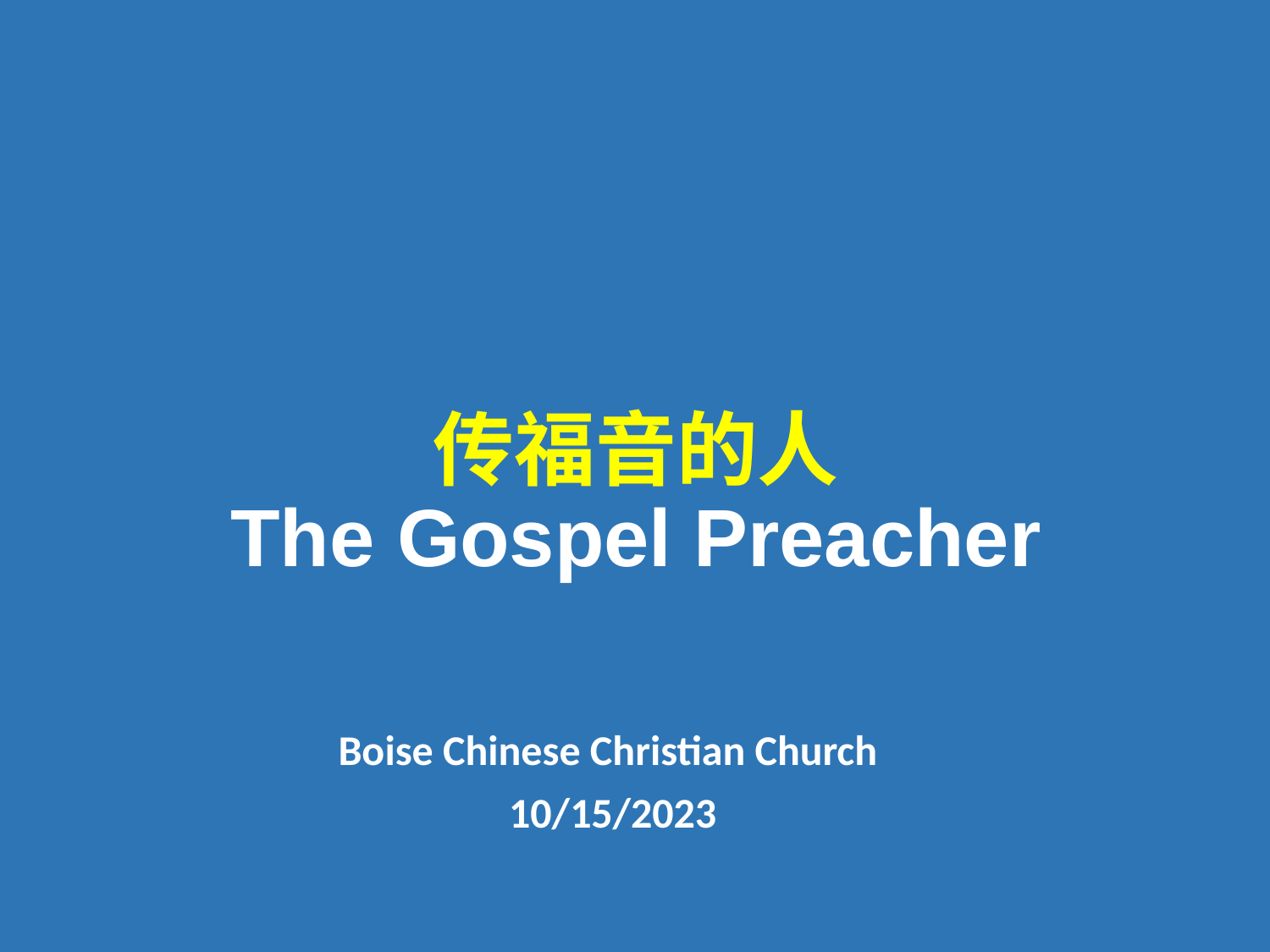

# 传福音的人 The Gospel Preacher
Boise Chinese Christian Church
10/15/2023